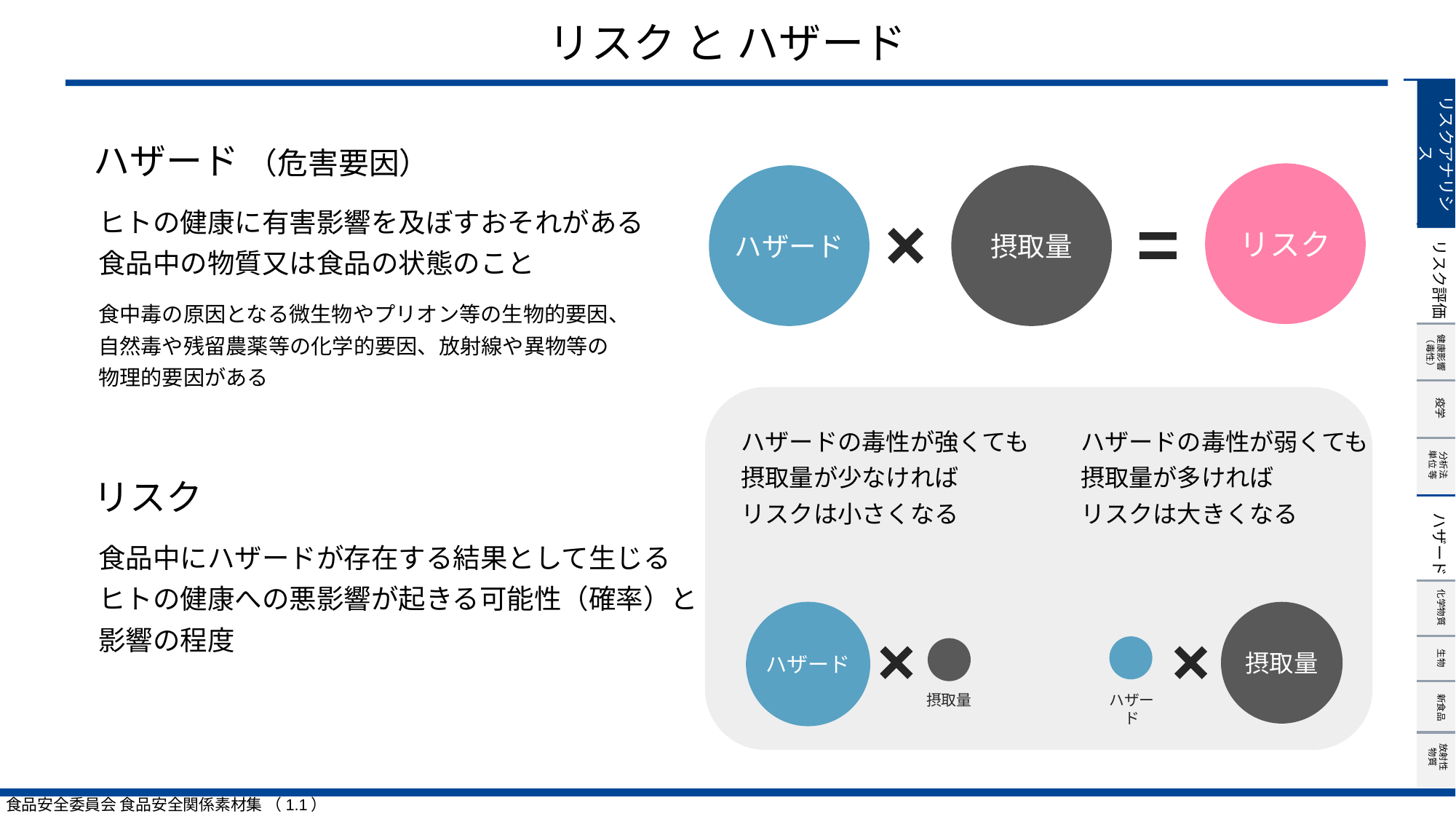

# リスク と ハザード
リスクアナリシス
 ハザード （危害要因）
ヒトの健康に有害影響を及ぼすおそれがある
食品中の物質又は食品の状態のこと
食中毒の原因となる微生物やプリオン等の生物的要因、
自然毒や残留農薬等の化学的要因、放射線や異物等の
物理的要因がある
リスク
ハザード
摂取量

ハザードの毒性が強くても摂取量が少なければ
リスクは小さくなる

ハザードの毒性が弱くても摂取量が多ければ
リスクは大きくなる

 リスク
食品中にハザードが存在する結果として生じる
ヒトの健康への悪影響が起きる可能性（確率）と
影響の程度

ハザード
摂取量

摂取量
ハザード